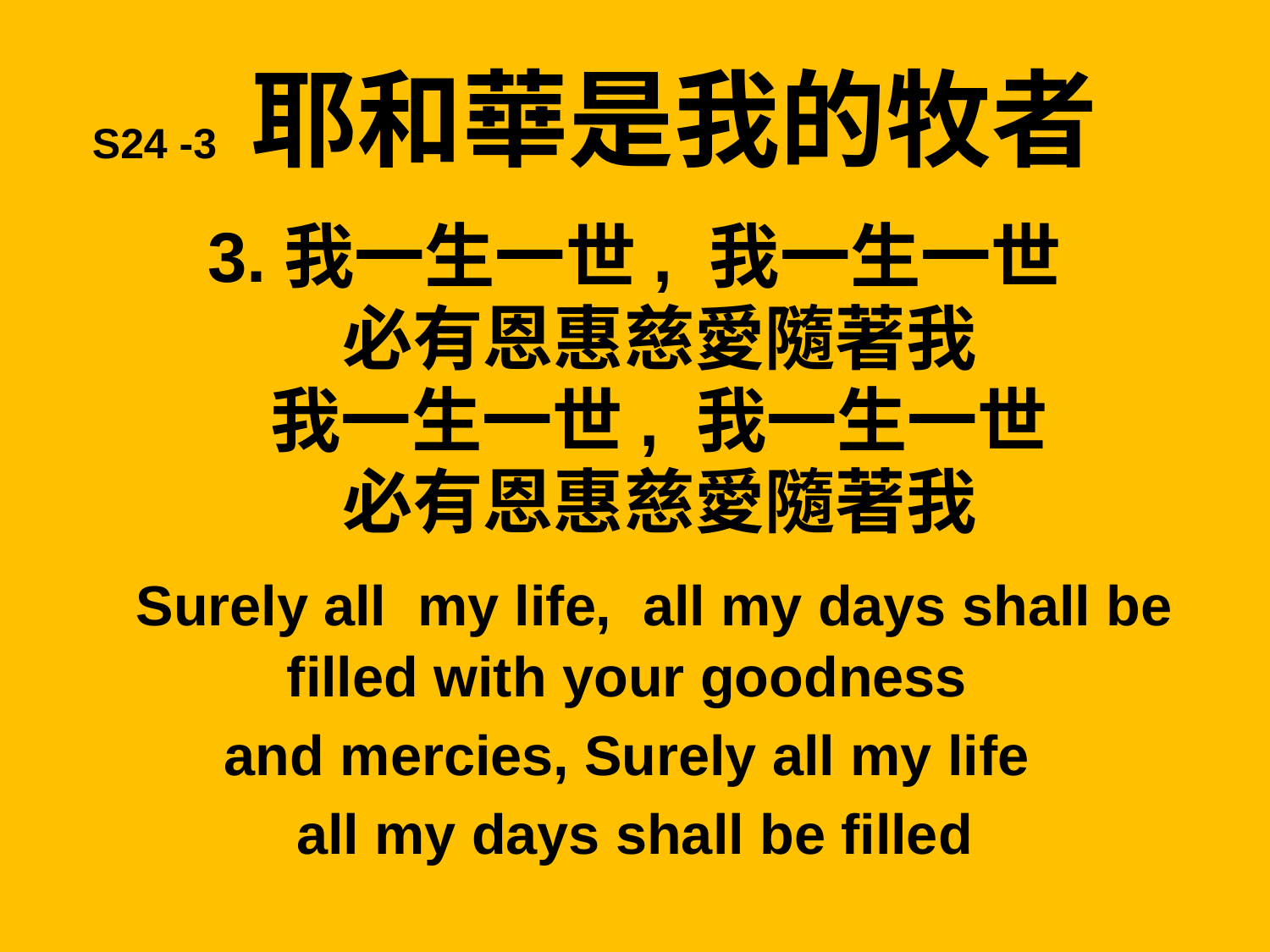

# S24 -3  耶和華是我的牧者
3.我一生一世, 我一生一世
  必有恩惠慈愛隨著我
  我一生一世, 我一生一世
  必有恩惠慈愛隨著我
  Surely all  my life,  all my days shall be filled with your goodness
and mercies, Surely all my life
all my days shall be filled